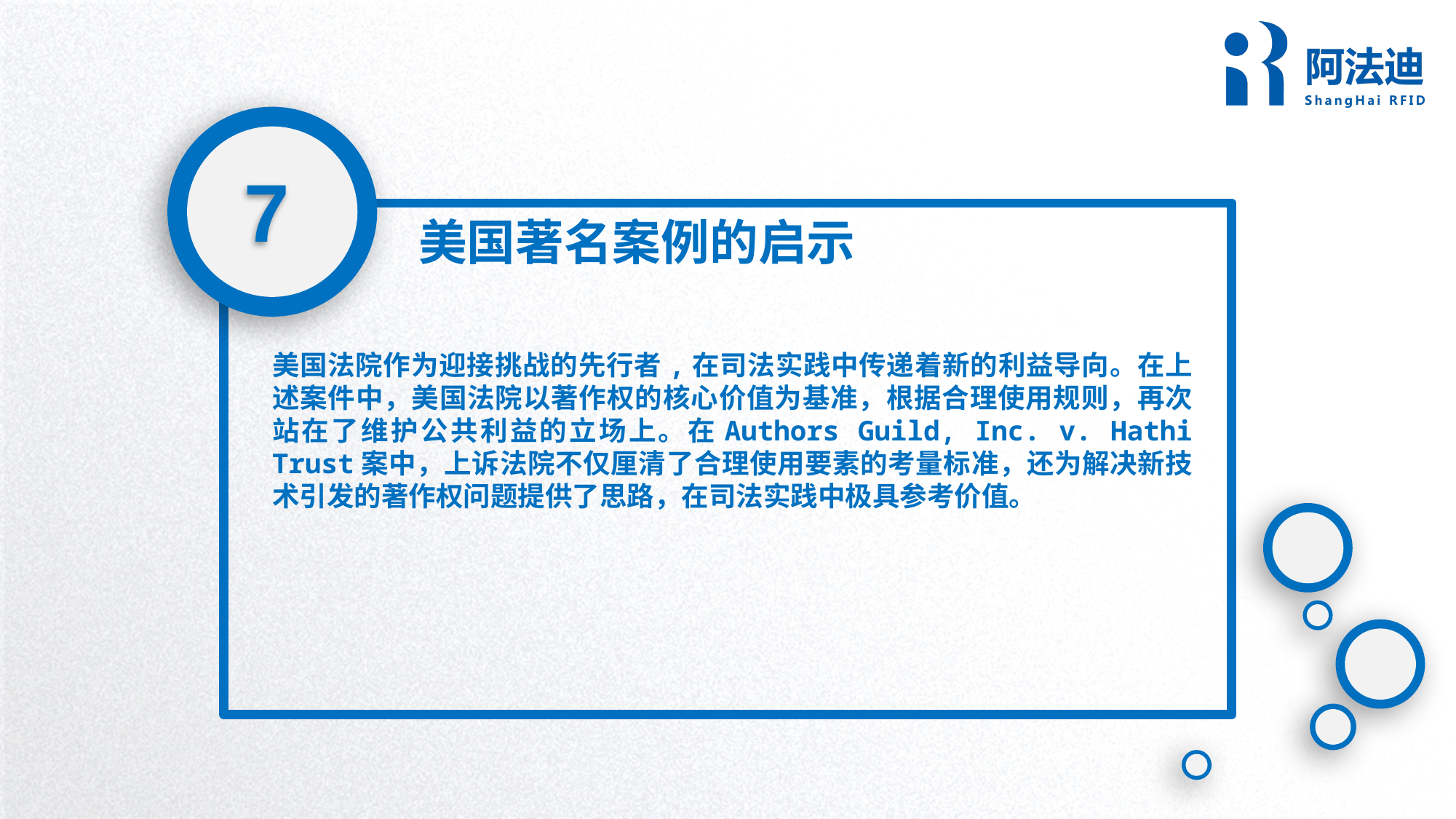

7

美国著名案例的启示
美国法院作为迎接挑战的先行者,在司法实践中传递着新的利益导向。在上述案件中，美国法院以著作权的核心价值为基准，根据合理使用规则，再次站在了维护公共利益的立场上。在Authors Guild, Inc. v. Hathi Trust案中，上诉法院不仅厘清了合理使用要素的考量标准，还为解决新技术引发的著作权问题提供了思路，在司法实践中极具参考价值。

延时符